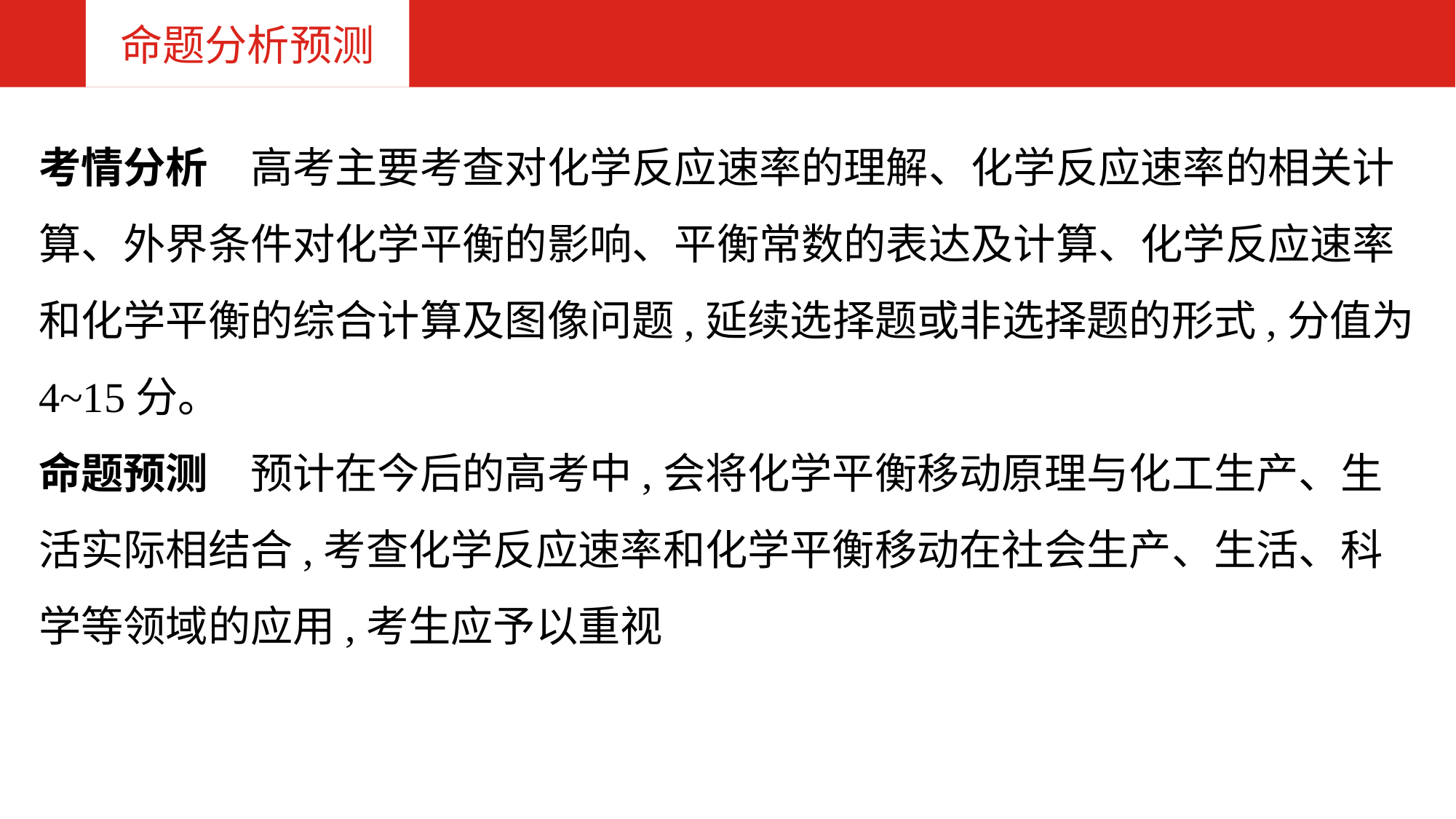

命题分析预测
考情分析　高考主要考查对化学反应速率的理解、化学反应速率的相关计算、外界条件对化学平衡的影响、平衡常数的表达及计算、化学反应速率和化学平衡的综合计算及图像问题,延续选择题或非选择题的形式,分值为4~15分。
命题预测　预计在今后的高考中,会将化学平衡移动原理与化工生产、生活实际相结合,考查化学反应速率和化学平衡移动在社会生产、生活、科学等领域的应用,考生应予以重视